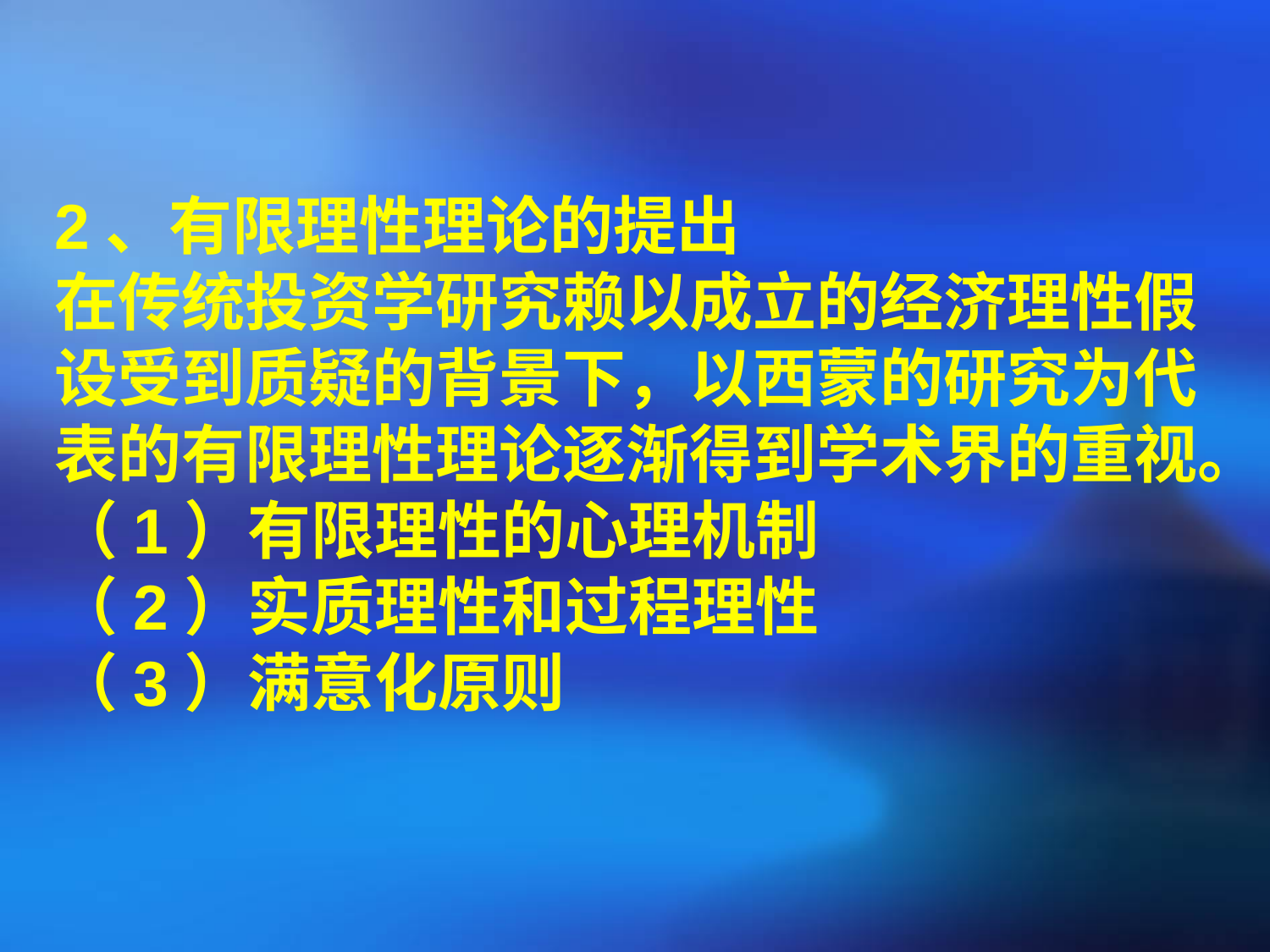

2、有限理性理论的提出
在传统投资学研究赖以成立的经济理性假设受到质疑的背景下，以西蒙的研究为代表的有限理性理论逐渐得到学术界的重视。
（1）有限理性的心理机制
（2）实质理性和过程理性
（3）满意化原则